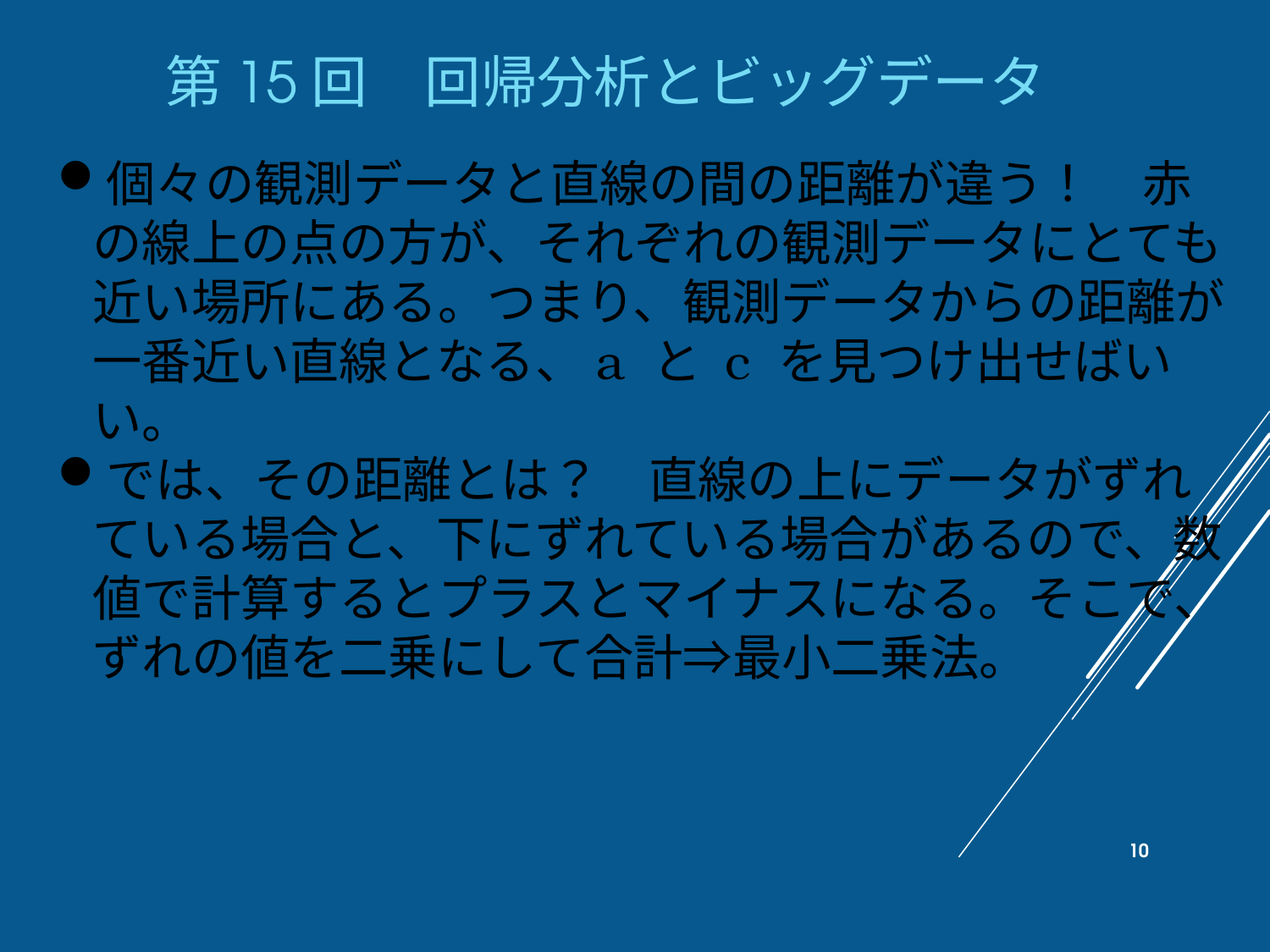

第15回　回帰分析とビッグデータ
個々の観測データと直線の間の距離が違う！　赤の線上の点の方が、それぞれの観測データにとても近い場所にある。つまり、観測データからの距離が一番近い直線となる、a と c を見つけ出せばいい。
では、その距離とは？　直線の上にデータがずれている場合と、下にずれている場合があるので、数値で計算するとプラスとマイナスになる。そこで、ずれの値を二乗にして合計⇒最小二乗法。

10